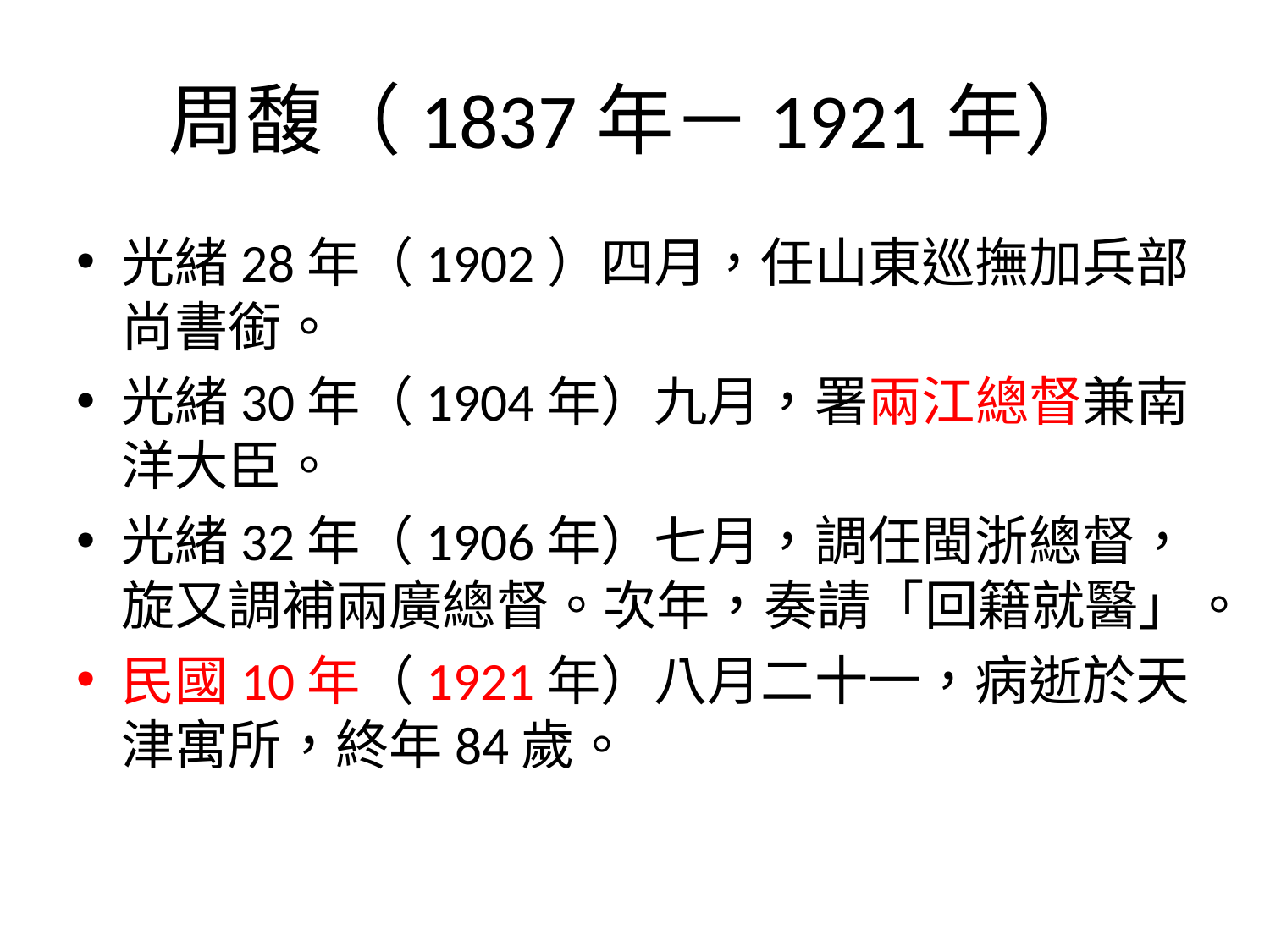

# 周馥（1837年－1921年）
光緒28年（1902）四月，任山東巡撫加兵部尚書銜。
光緒30年（1904年）九月，署兩江總督兼南洋大臣。
光緒32年（1906年）七月，調任閩浙總督，旋又調補兩廣總督。次年，奏請「回籍就醫」。
民國10年（1921年）八月二十一，病逝於天津寓所，終年84歲。